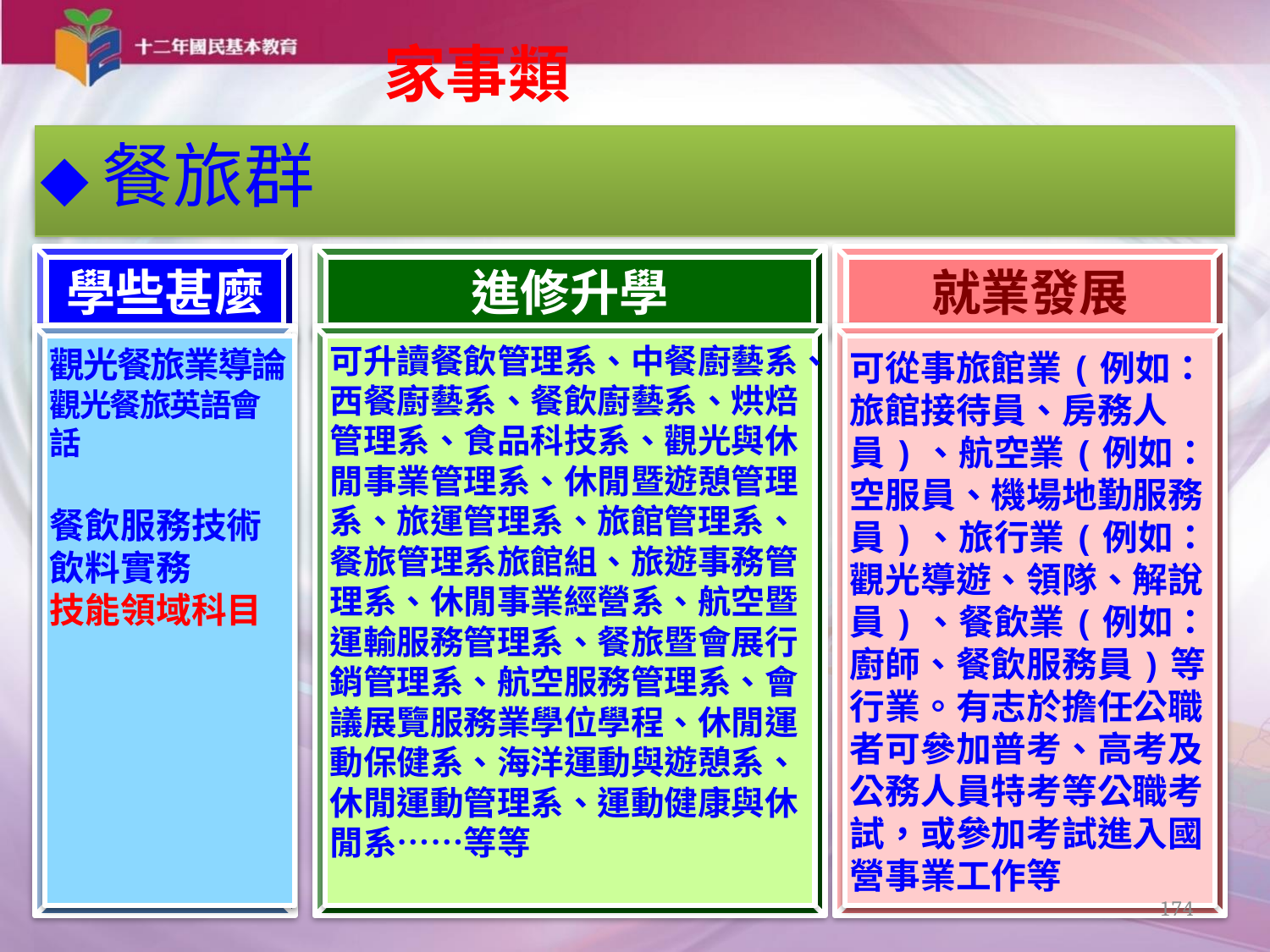

# 家事類
◆餐旅群
學些甚麼
進修升學
就業發展

觀光餐旅業導論
觀光餐旅英語會話

餐飲服務技術
飲料實務
技能領域科目

可升讀餐飲管理系、中餐廚藝系、西餐廚藝系、餐飲廚藝系、烘焙管理系、食品科技系、觀光與休閒事業管理系、休閒暨遊憩管理系、旅運管理系、旅館管理系、餐旅管理系旅館組、旅遊事務管理系、休閒事業經營系、航空暨運輸服務管理系、餐旅暨會展行銷管理系、航空服務管理系、會議展覽服務業學位學程、休閒運動保健系、海洋運動與遊憩系、休閒運動管理系、運動健康與休閒系……等等

可從事旅館業(例如：旅館接待員、房務人員)、航空業(例如：空服員、機場地勤服務員)、旅行業(例如：觀光導遊、領隊、解說員)、餐飲業(例如：廚師、餐飲服務員)等行業。有志於擔任公職者可參加普考、高考及公務人員特考等公職考試，或參加考試進入國營事業工作等

174